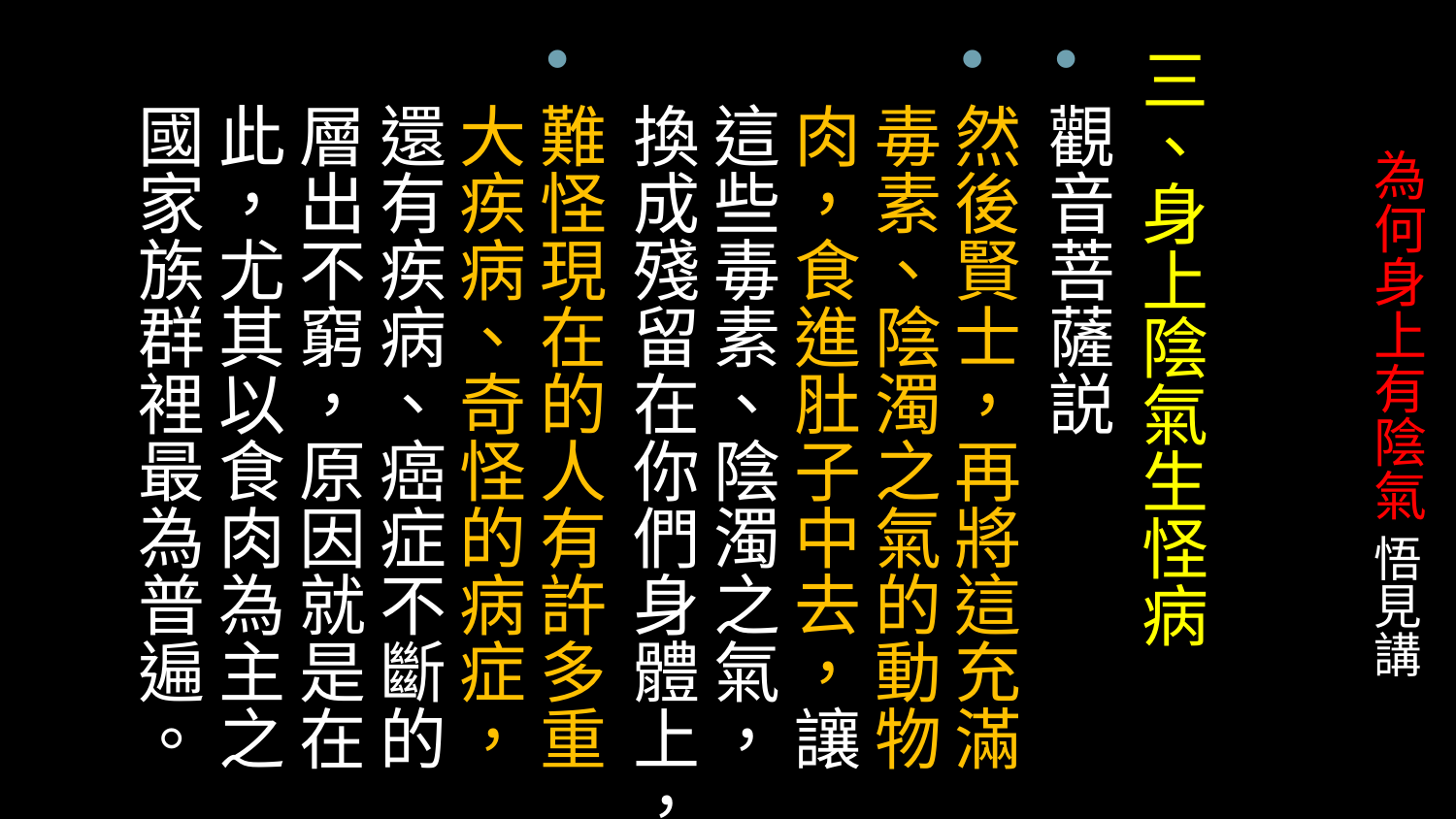

三、身上陰氣生怪病
觀音菩薩説
然後賢士，再將這充滿毒素、陰濁之氣的動物肉，食進肚子中去，讓這些毒素、陰濁之氣，換成殘留在你們身體上，
難怪現在的人有許多重大疾病、奇怪的病症，還有疾病、癌症不斷的層出不窮，原因就是在此，尤其以食肉為主之國家族群裡最為普遍。

# 為何身上有陰氣 悟見講